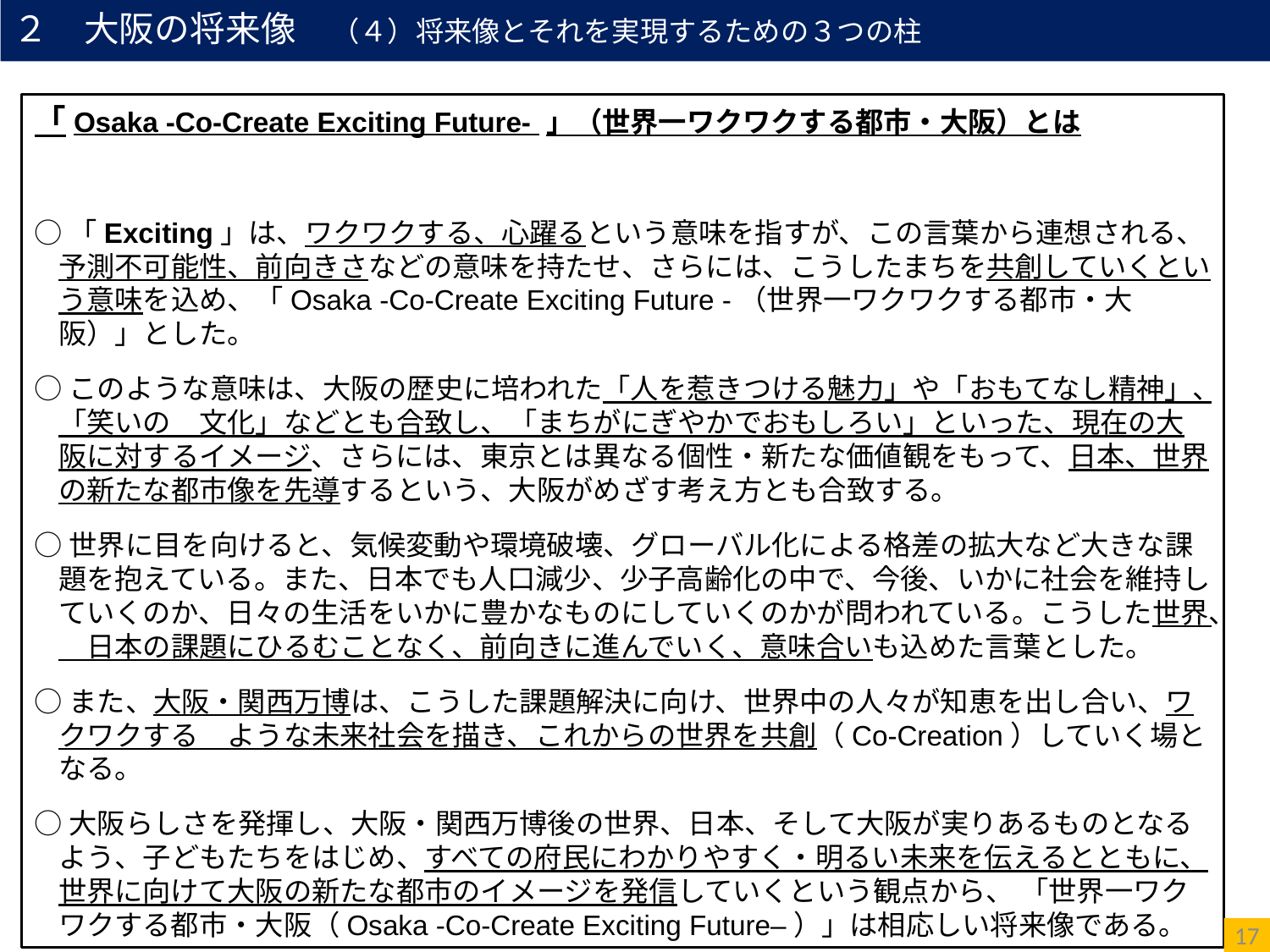

２　大阪の将来像　（４）将来像とそれを実現するための３つの柱
「Osaka -Co-Create Exciting Future- 」（世界一ワクワクする都市・大阪）とは

○「Exciting」は、ワクワクする、心躍るという意味を指すが、この言葉から連想される、予測不可能性、前向きさなどの意味を持たせ、さらには、こうしたまちを共創していくという意味を込め、「Osaka -Co-Create Exciting Future -（世界一ワクワクする都市・大阪）」とした。
○このような意味は、大阪の歴史に培われた「人を惹きつける魅力」や「おもてなし精神」、「笑いの　文化」などとも合致し、「まちがにぎやかでおもしろい」といった、現在の大阪に対するイメージ、さらには、東京とは異なる個性・新たな価値観をもって、日本、世界の新たな都市像を先導するという、大阪がめざす考え方とも合致する。
○世界に目を向けると、気候変動や環境破壊、グローバル化による格差の拡大など大きな課題を抱えている。また、日本でも人口減少、少子高齢化の中で、今後、いかに社会を維持していくのか、日々の生活をいかに豊かなものにしていくのかが問われている。こうした世界、　日本の課題にひるむことなく、前向きに進んでいく、意味合いも込めた言葉とした。
○また、大阪・関西万博は、こうした課題解決に向け、世界中の人々が知恵を出し合い、ワクワクする　ような未来社会を描き、これからの世界を共創（Co-Creation）していく場となる。
○大阪らしさを発揮し、大阪・関西万博後の世界、日本、そして大阪が実りあるものとなるよう、子どもたちをはじめ、すべての府民にわかりやすく・明るい未来を伝えるとともに、世界に向けて大阪の新たな都市のイメージを発信していくという観点から、 「世界一ワクワクする都市・大阪（Osaka -Co-Create Exciting Future–）」は相応しい将来像である。
17